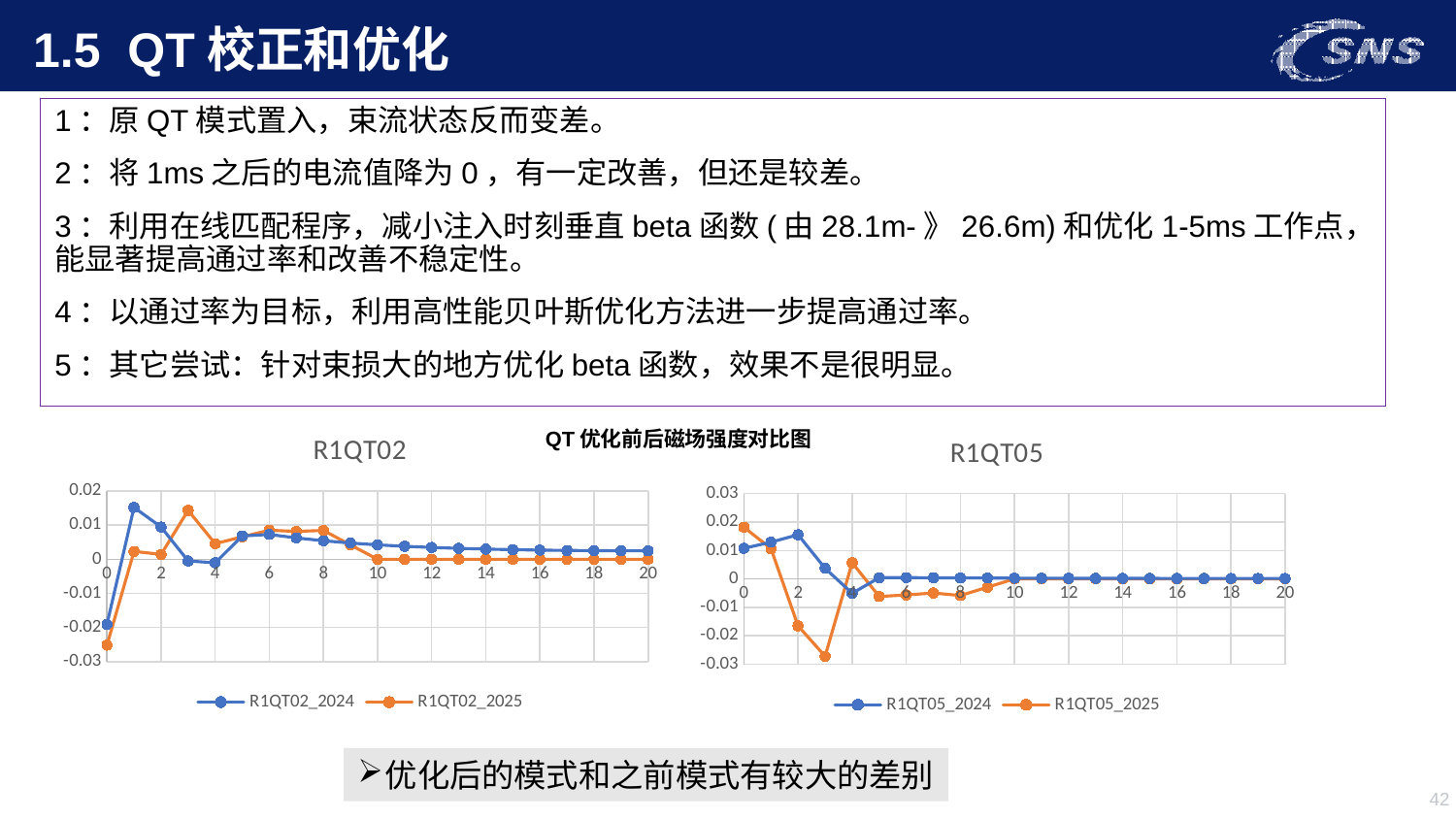

1.5  QT校正和优化
1：原QT模式置入，束流状态反而变差。
2：将1ms之后的电流值降为0，有一定改善，但还是较差。
3：利用在线匹配程序，减小注入时刻垂直beta函数(由28.1m-》26.6m)和优化1-5ms工作点，能显著提高通过率和改善不稳定性。
4：以通过率为目标，利用高性能贝叶斯优化方法进一步提高通过率。
5：其它尝试：针对束损大的地方优化beta函数，效果不是很明显。

### Chart: R1QT02

| Category | R1QT02_2024 | R1QT02_2025 |
|---|---|---|
QT优化前后磁场强度对比图

### Chart: R1QT05

| Category | R1QT05_2024 | R1QT05_2025 |
|---|---|---|
优化后的模式和之前模式有较大的差别